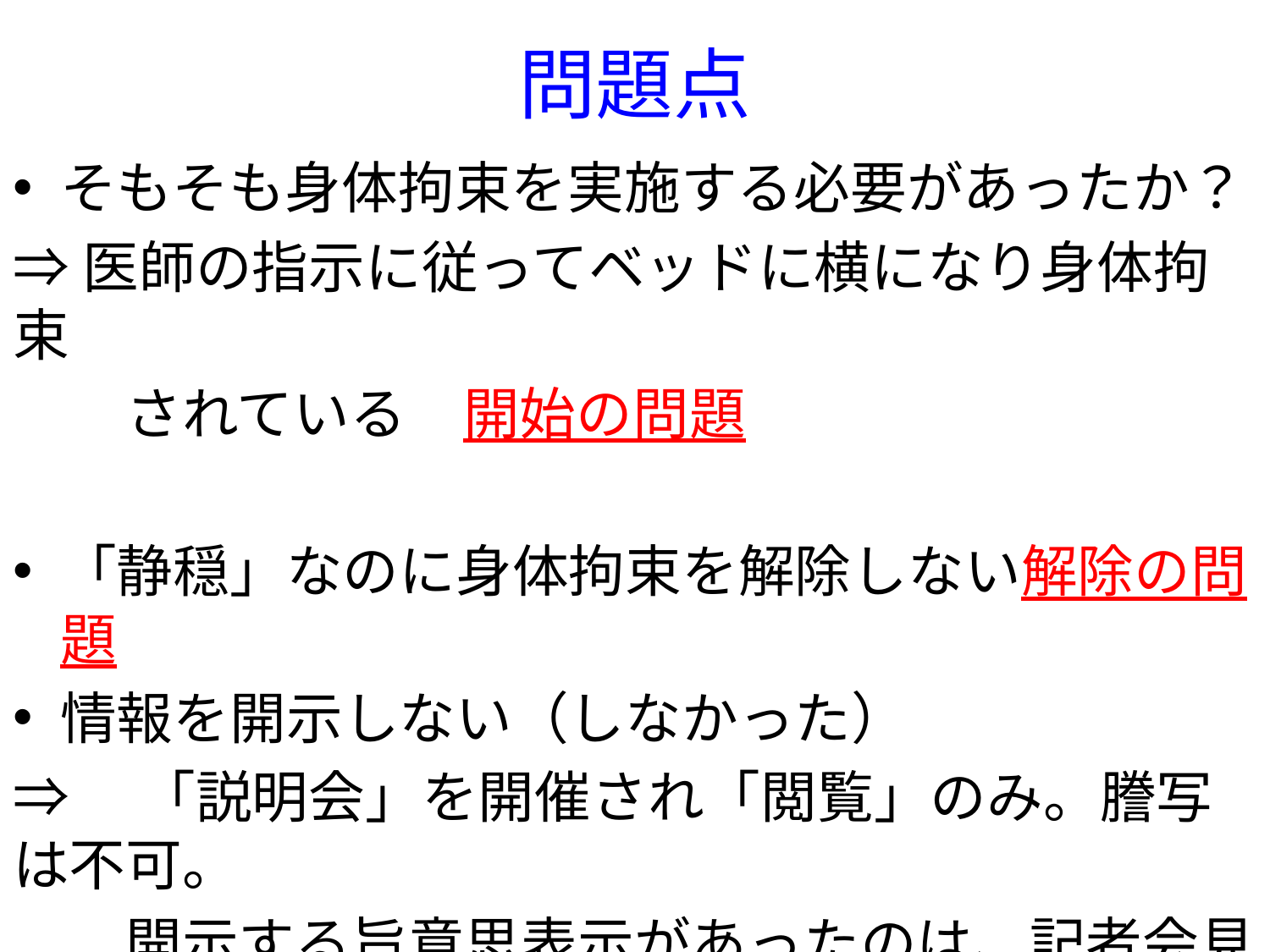

# 問題点
そもそも身体拘束を実施する必要があったか？
⇒医師の指示に従ってベッドに横になり身体拘束
　　されている　開始の問題

「静穏」なのに身体拘束を解除しない解除の問題
情報を開示しない（しなかった）
⇒　「説明会」を開催され「閲覧」のみ。謄写は不可。
　　開示する旨意思表示があったのは、記者会見中
　　　　　　　　　　　　　　　　　　　　　情報開示の問題